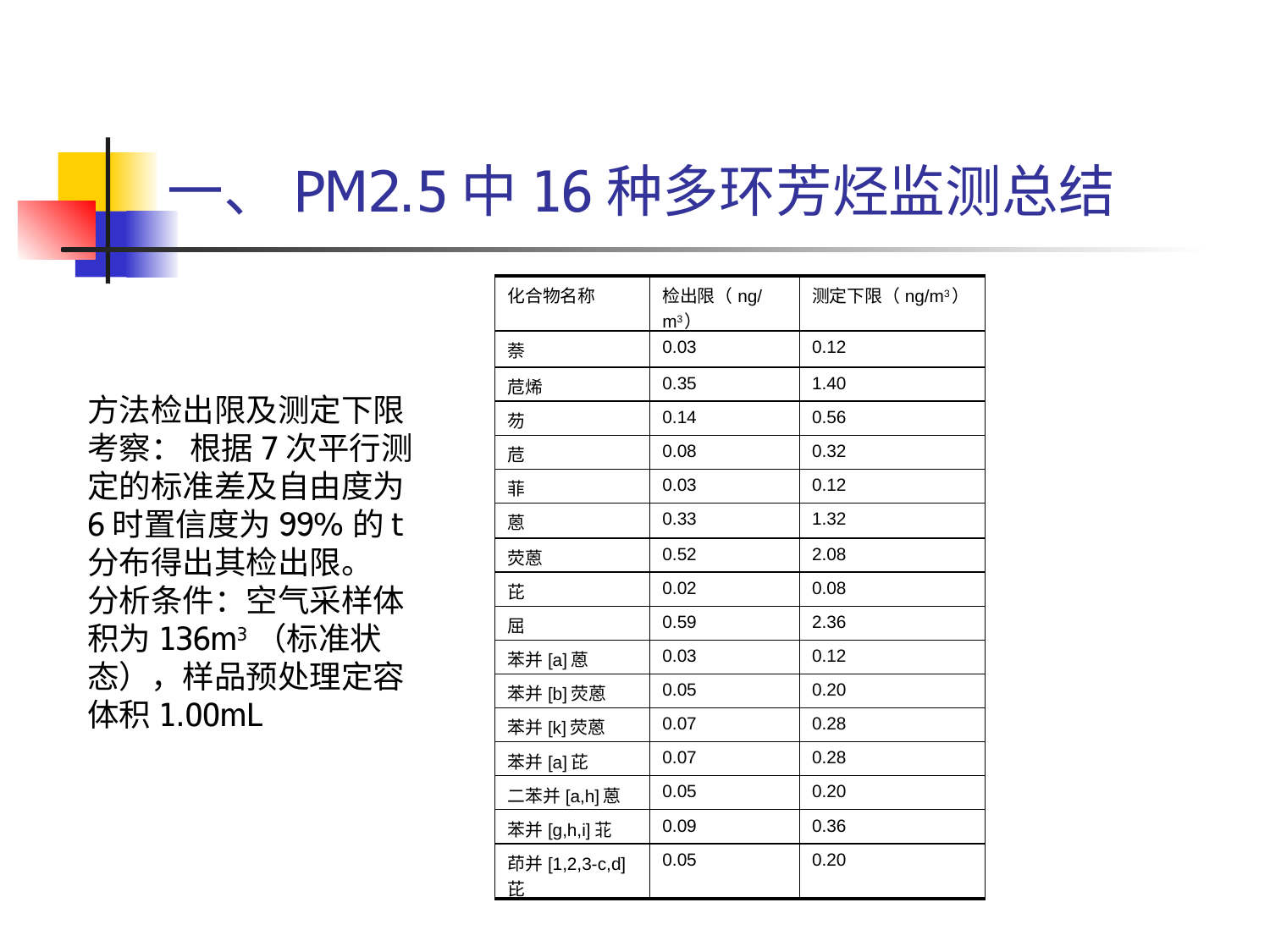

一、PM2.5中16种多环芳烃监测总结
| 化合物名称 | 检出限（ng/m3） | 测定下限（ng/m3） |
| --- | --- | --- |
| 萘 | 0.03 | 0.12 |
| 苊烯 | 0.35 | 1.40 |
| 芴 | 0.14 | 0.56 |
| 苊 | 0.08 | 0.32 |
| 菲 | 0.03 | 0.12 |
| 蒽 | 0.33 | 1.32 |
| 荧蒽 | 0.52 | 2.08 |
| 芘 | 0.02 | 0.08 |
| 屈 | 0.59 | 2.36 |
| 苯并[a]蒽 | 0.03 | 0.12 |
| 苯并[b]荧蒽 | 0.05 | 0.20 |
| 苯并[k]荧蒽 | 0.07 | 0.28 |
| 苯并[a]芘 | 0.07 | 0.28 |
| 二苯并[a,h]蒽 | 0.05 | 0.20 |
| 苯并[g,h,i]苝 | 0.09 | 0.36 |
| 茚并[1,2,3-c,d]芘 | 0.05 | 0.20 |
方法检出限及测定下限考察： 根据7次平行测定的标准差及自由度为6时置信度为99%的t分布得出其检出限。
分析条件：空气采样体积为136m3（标准状态），样品预处理定容体积1.00mL